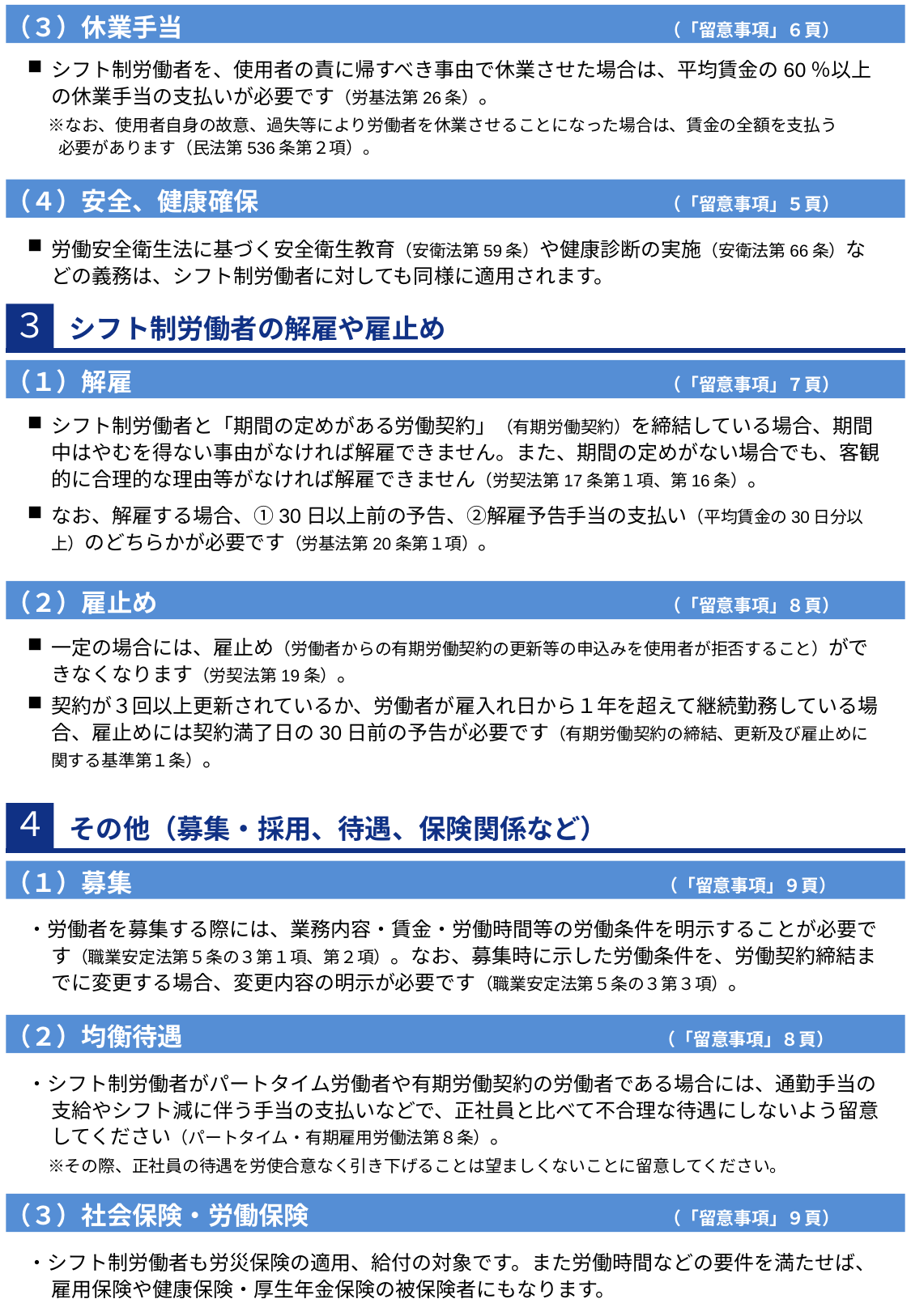

（３）休業手当　　　　　　　　　　　　　　　　　　　（「留意事項」６頁）
シフト制労働者を、使用者の責に帰すべき事由で休業させた場合は、平均賃金の60％以上の休業手当の支払いが必要です（労基法第26条）。
　 ※なお、使用者自身の故意、過失等により労働者を休業させることになった場合は、賃金の全額を支払う
       必要があります（民法第536条第２項）。
（４）安全、健康確保　　　　　　　　　　　　　　　　（「留意事項」５頁）
労働安全衛生法に基づく安全衛生教育（安衛法第59条）や健康診断の実施（安衛法第66条）などの義務は、シフト制労働者に対しても同様に適用されます。
３
シフト制労働者の解雇や雇止め
（１）解雇　　　　　　　　　　　　　　　　　　　　　（「留意事項」７頁）
シフト制労働者と「期間の定めがある労働契約」（有期労働契約）を締結している場合、期間中はやむを得ない事由がなければ解雇できません。また、期間の定めがない場合でも、客観的に合理的な理由等がなければ解雇できません（労契法第17条第１項、第16条）。
なお、解雇する場合、①30日以上前の予告、②解雇予告⼿当の支払い（平均賃⾦の30日分以上）のどちらかが必要です（労基法第20条第１項）。
（２）雇止め　　　　　　　　　　　　　　　　　　　　（「留意事項」８頁）
一定の場合には、雇止め（労働者からの有期労働契約の更新等の申込みを使用者が拒否すること）ができなくなります（労契法第19条）。
契約が３回以上更新されているか、労働者が雇入れ日から１年を超えて継続勤務している場合、雇止めには契約満了日の30日前の予告が必要です（有期労働契約の締結、更新及び雇止めに関する基準第１条）。
４
その他（募集・採用、待遇、保険関係など）
（１）募集　　　　　　　　　　　　　　　　　　　 　　　（「留意事項」９頁）
・労働者を募集する際には、業務内容・賃金・労働時間等の労働条件を明示することが必要です（職業安定法第５条の３第１項、第２項）。なお、募集時に示した労働条件を、労働契約締結までに変更する場合、変更内容の明示が必要です（職業安定法第５条の３第３項）。
（２）均衡待遇　　　　　　　　　　　　　　　　　　　　（「留意事項」８頁）
・シフト制労働者がパートタイム労働者や有期労働契約の労働者である場合には、通勤手当の支給やシフト減に伴う手当の支払いなどで、正社員と比べて不合理な待遇にしないよう留意してください（パートタイム・有期雇用労働法第８条）。
　 ※その際、正社員の待遇を労使合意なく引き下げることは望ましくないことに留意してください。
（３）社会保険・労働保険　　　　　　　　　　　　　　（「留意事項」９頁）
・シフト制労働者も労災保険の適用、給付の対象です。また労働時間などの要件を満たせば、雇用保険や健康保険・厚生年金保険の被保険者にもなります。